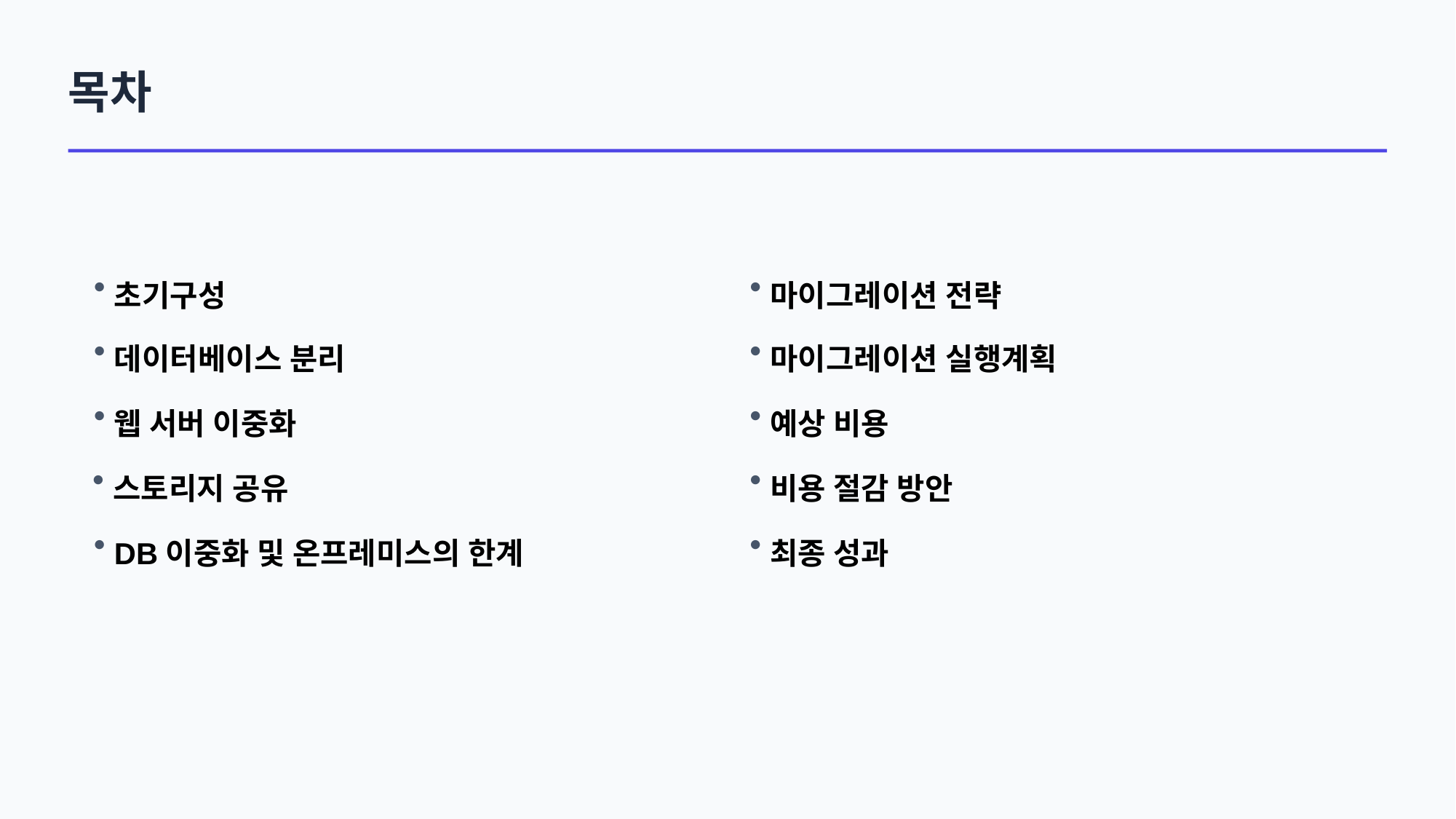

목차

마이그레이션 전략
•
초기구성
•
데이터베이스 분리
•
마이그레이션 실행계획
•
예상 비용
•
웹 서버 이중화
•
비용 절감 방안
•
스토리지 공유
•
최종 성과
•
DB이중화 및 온프레미스의 한계
•